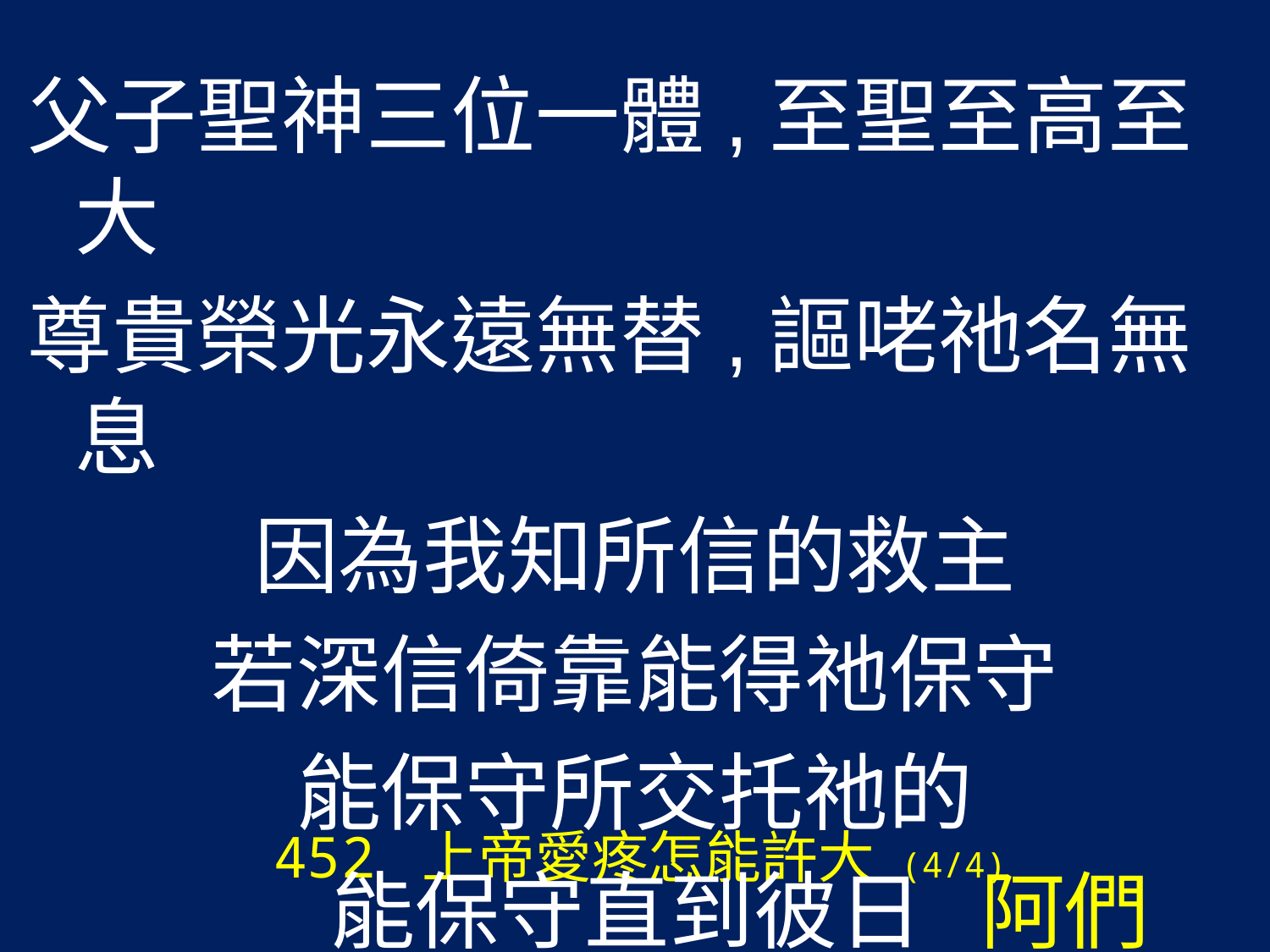

父子聖神三位一體,至聖至高至大
尊貴榮光永遠無替,謳咾祂名無息
因為我知所信的救主
若深信倚靠能得祂保守
能保守所交托祂的
          能保守直到彼日   阿們
# 452 上帝愛疼怎能許大 (4/4)